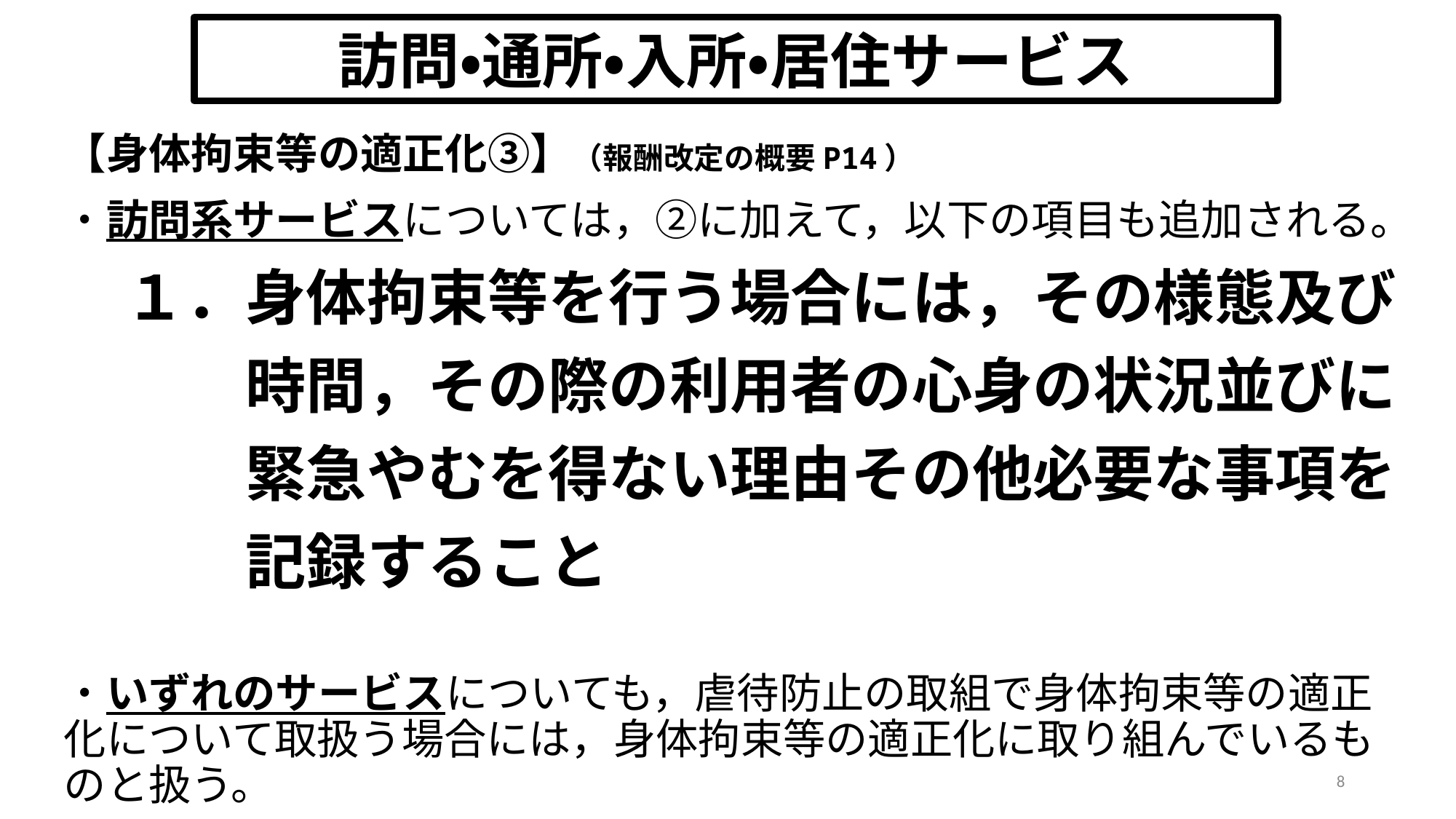

訪問・通所・入所・居住サービス
【身体拘束等の適正化③】（報酬改定の概要P14）
・訪問系サービスについては，②に加えて，以下の項目も追加される。
　１．身体拘束等を行う場合には，その様態及び
　　　時間，その際の利用者の心身の状況並びに
　　　緊急やむを得ない理由その他必要な事項を
　　　記録すること

・いずれのサービスについても，虐待防止の取組で身体拘束等の適正化について取扱う場合には，身体拘束等の適正化に取り組んでいるものと扱う。
8